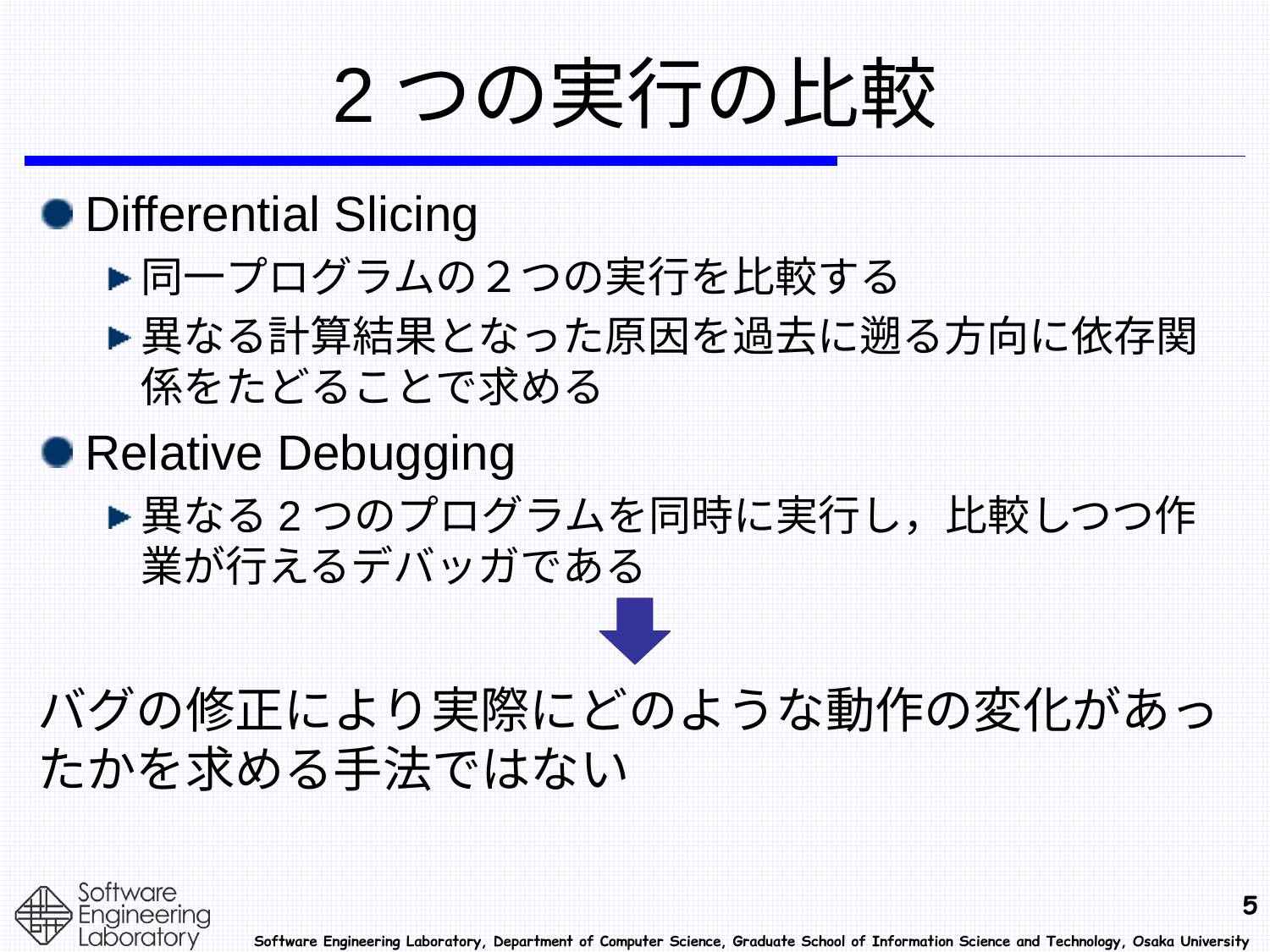

# 2つの実行の比較
Differential Slicing
同一プログラムの２つの実行を比較する
異なる計算結果となった原因を過去に遡る方向に依存関係をたどることで求める
Relative Debugging
異なる2つのプログラムを同時に実行し，比較しつつ作業が行えるデバッガである

バグの修正により実際にどのような動作の変化があったかを求める手法ではない